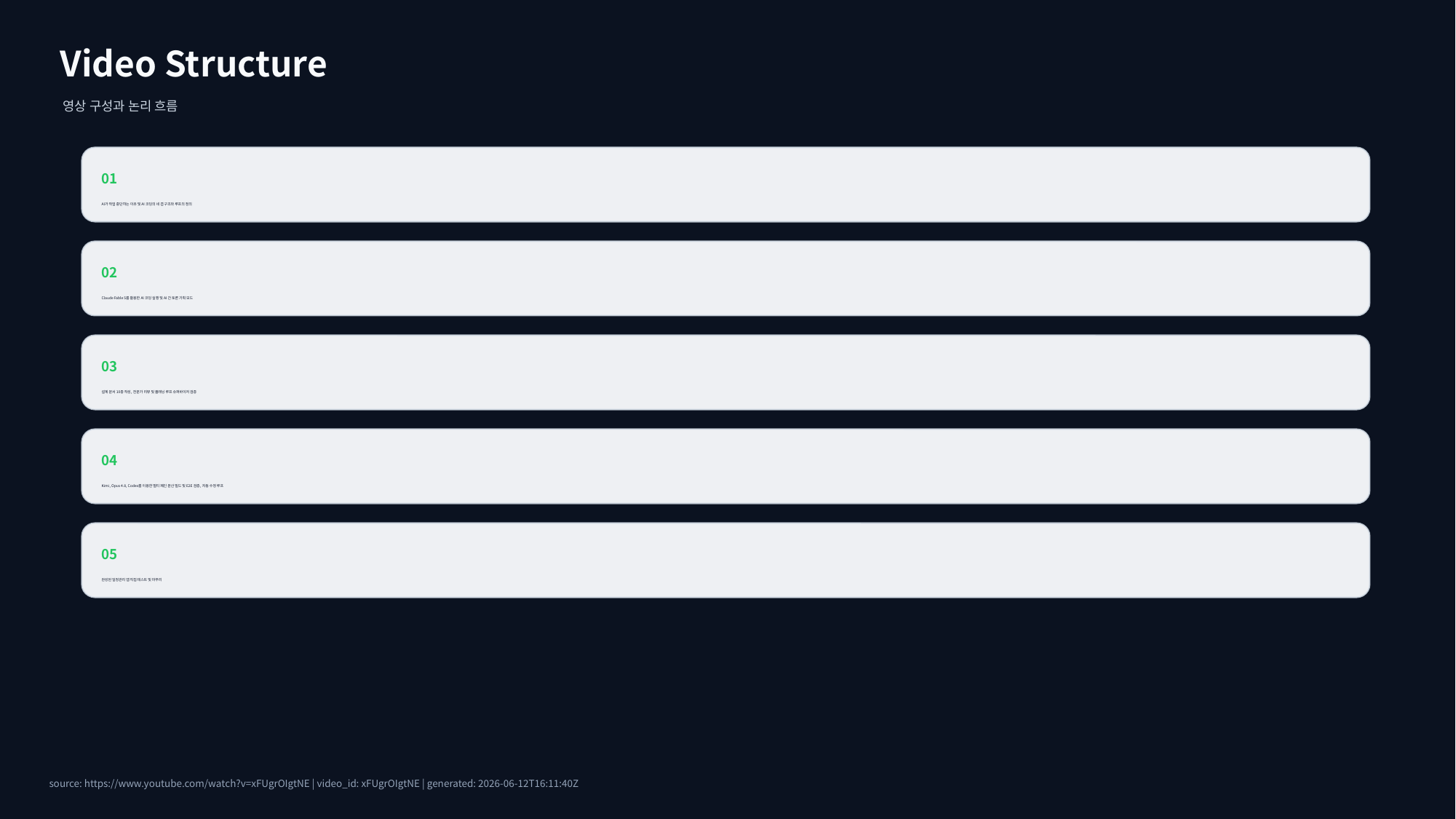

Video Structure
영상 구성과 논리 흐름

01
AI가 작업 중단하는 이유 및 AI 코딩의 네 겹 구조와 루프의 정의

02
Claude Fable 5를 활용한 AI 코딩 실행 및 AI 간 토론 기획 모드

03
설계 문서 10종 작성, 전문가 리뷰 및 플래닝 루프 슈퍼바이저 검증

04
Kimi, Opus 4.8, Codex를 이용한 멀티 페인 분산 빌드 및 E2E 검증, 자동 수정 루프

05
완성된 일정관리 앱 직접 테스트 및 마무리
source: https://www.youtube.com/watch?v=xFUgrOIgtNE | video_id: xFUgrOIgtNE | generated: 2026-06-12T16:11:40Z